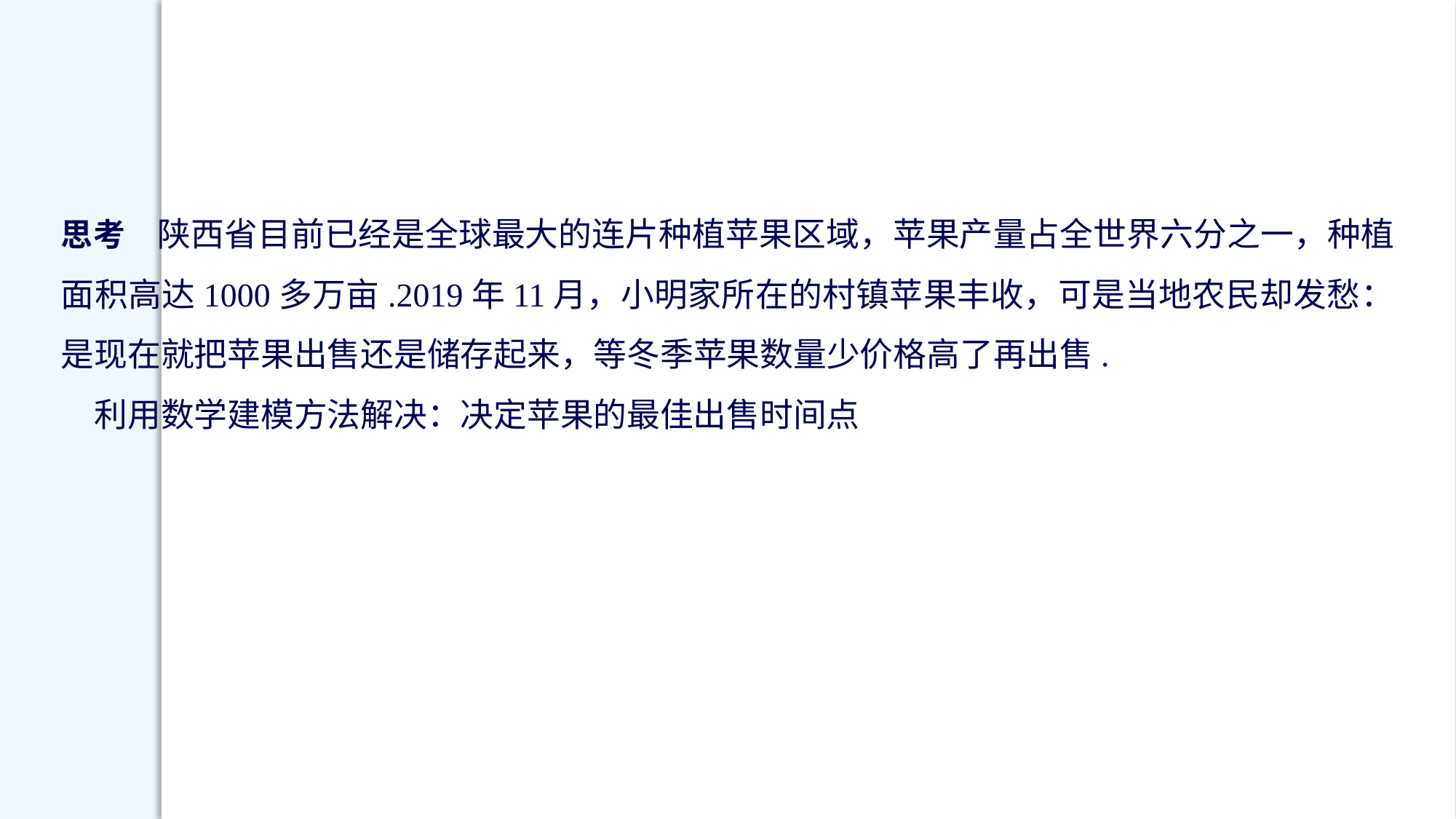

思考　陕西省目前已经是全球最大的连片种植苹果区域，苹果产量占全世界六分之一，种植面积高达1000多万亩.2019年11月，小明家所在的村镇苹果丰收，可是当地农民却发愁：是现在就把苹果出售还是储存起来，等冬季苹果数量少价格高了再出售.
　利用数学建模方法解决：决定苹果的最佳出售时间点